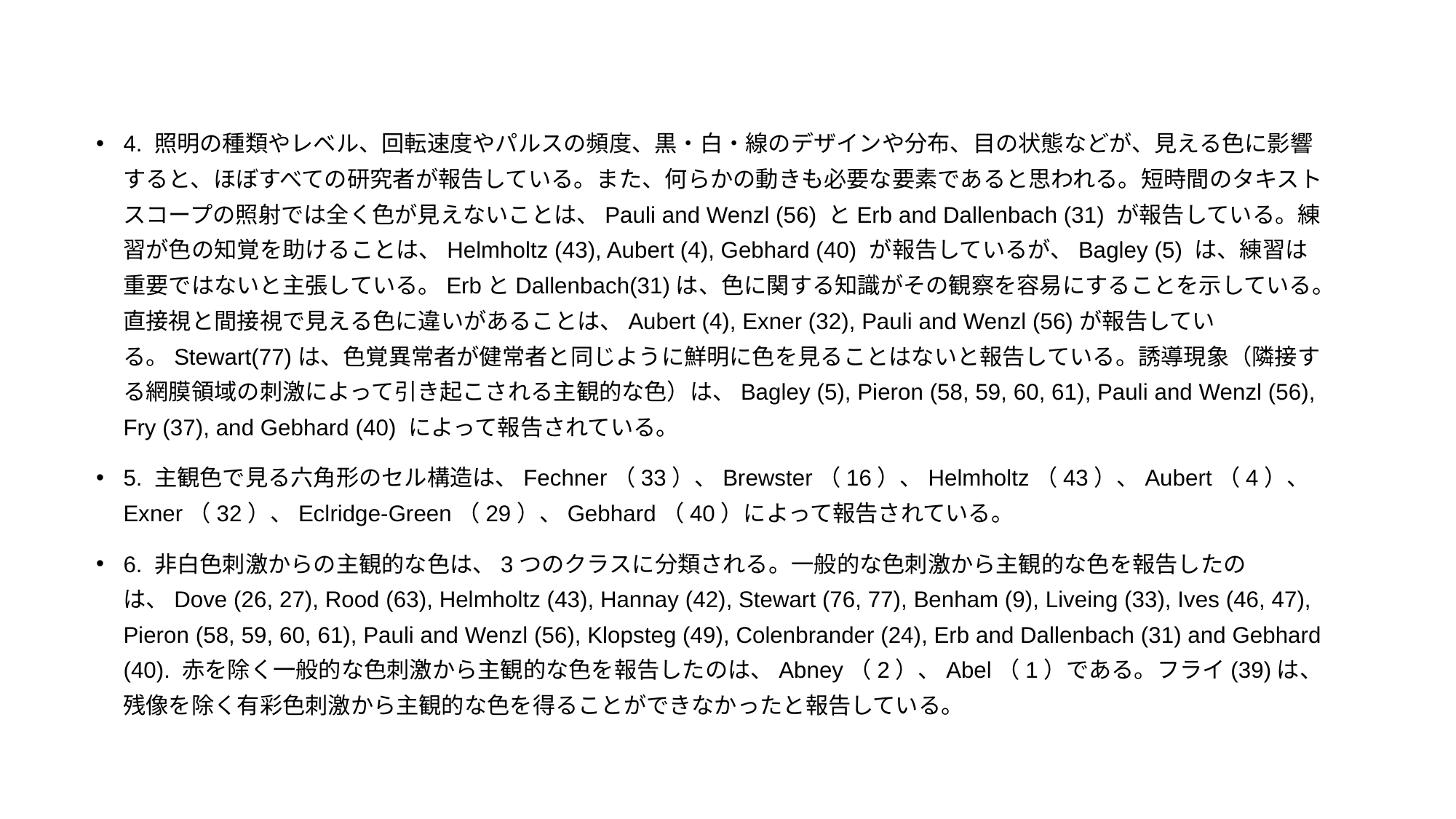

4. 照明の種類やレベル、回転速度やパルスの頻度、黒・白・線のデザインや分布、目の状態などが、見える色に影響すると、ほぼすべての研究者が報告している。また、何らかの動きも必要な要素であると思われる。短時間のタキストスコープの照射では全く色が見えないことは、Pauli and Wenzl (56) とErb and Dallenbach (31) が報告している。練習が色の知覚を助けることは、Helmholtz (43), Aubert (4), Gebhard (40) が報告しているが、Bagley (5) は、練習は重要ではないと主張している。ErbとDallenbach(31)は、色に関する知識がその観察を容易にすることを示している。直接視と間接視で見える色に違いがあることは、Aubert (4), Exner (32), Pauli and Wenzl (56)が報告している。Stewart(77)は、色覚異常者が健常者と同じように鮮明に色を見ることはないと報告している。誘導現象（隣接する網膜領域の刺激によって引き起こされる主観的な色）は、Bagley (5), Pieron (58, 59, 60, 61), Pauli and Wenzl (56), Fry (37), and Gebhard (40) によって報告されている。
5. 主観色で見る六角形のセル構造は、Fechner（33）、Brewster（16）、Helmholtz（43）、Aubert（4）、Exner（32）、Eclridge-Green（29）、Gebhard（40）によって報告されている。
6. 非白色刺激からの主観的な色は、3つのクラスに分類される。一般的な色刺激から主観的な色を報告したのは、Dove (26, 27), Rood (63), Helmholtz (43), Hannay (42), Stewart (76, 77), Benham (9), Liveing (33), Ives (46, 47), Pieron (58, 59, 60, 61), Pauli and Wenzl (56), Klopsteg (49), Colenbrander (24), Erb and Dallenbach (31) and Gebhard (40). 赤を除く一般的な色刺激から主観的な色を報告したのは、Abney（2）、Abel（1）である。フライ(39)は、残像を除く有彩色刺激から主観的な色を得ることができなかったと報告している。